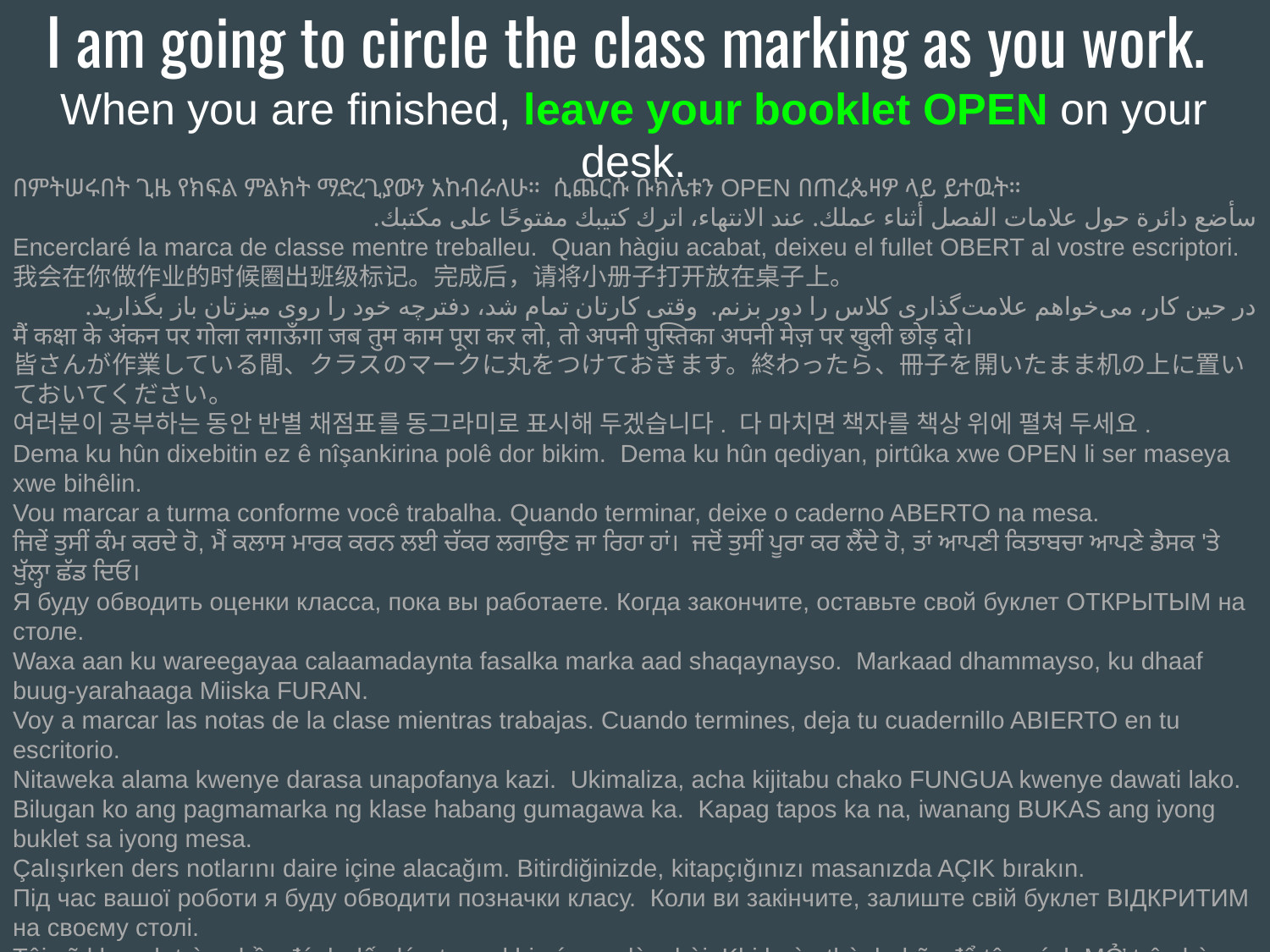

I am going to circle the class marking as you work.
When you are finished, leave your booklet OPEN on your desk.
በምትሠሩበት ጊዜ የክፍል ምልክት ማድረጊያውን አከብራለሁ።  ሲጨርሱ ቡክሌቱን OPEN በጠረጴዛዎ ላይ ይተዉት።
سأضع دائرة حول علامات الفصل أثناء عملك. عند الانتهاء، اترك كتيبك مفتوحًا على مكتبك.
Encerclaré la marca de classe mentre treballeu.  Quan hàgiu acabat, deixeu el fullet OBERT al vostre escriptori.
我会在你做作业的时候圈出班级标记。完成后，请将小册子打开放在桌子上。
در حین کار، می‌خواهم علامت‌گذاری کلاس را دور بزنم.  وقتی کارتان تمام شد، دفترچه خود را روی میزتان باز بگذارید.
मैं कक्षा के अंकन पर गोला लगाऊँगा जब तुम काम पूरा कर लो, तो अपनी पुस्तिका अपनी मेज़ पर खुली छोड़ दो।
皆さんが作業している間、クラスのマークに丸をつけておきます。終わったら、冊子を開いたまま机の上に置いておいてください。
여러분이 공부하는 동안 반별 채점표를 동그라미로 표시해 두겠습니다. 다 마치면 책자를 책상 위에 펼쳐 두세요.
Dema ku hûn dixebitin ez ê nîşankirina polê dor bikim.  Dema ku hûn qediyan, pirtûka xwe OPEN li ser maseya xwe bihêlin.
Vou marcar a turma conforme você trabalha. Quando terminar, deixe o caderno ABERTO na mesa.
ਜਿਵੇਂ ਤੁਸੀਂ ਕੰਮ ਕਰਦੇ ਹੋ, ਮੈਂ ਕਲਾਸ ਮਾਰਕ ਕਰਨ ਲਈ ਚੱਕਰ ਲਗਾਉਣ ਜਾ ਰਿਹਾ ਹਾਂ।  ਜਦੋਂ ਤੁਸੀਂ ਪੂਰਾ ਕਰ ਲੈਂਦੇ ਹੋ, ਤਾਂ ਆਪਣੀ ਕਿਤਾਬਚਾ ਆਪਣੇ ਡੈਸਕ 'ਤੇ ਖੁੱਲ੍ਹਾ ਛੱਡ ਦਿਓ।
Я буду обводить оценки класса, пока вы работаете. Когда закончите, оставьте свой буклет ОТКРЫТЫМ на столе.
Waxa aan ku wareegayaa calaamadaynta fasalka marka aad shaqaynayso.  Markaad dhammayso, ku dhaaf buug-yarahaaga Miiska FURAN.
Voy a marcar las notas de la clase mientras trabajas. Cuando termines, deja tu cuadernillo ABIERTO en tu escritorio.
Nitaweka alama kwenye darasa unapofanya kazi.  Ukimaliza, acha kijitabu chako FUNGUA kwenye dawati lako.
Bilugan ko ang pagmamarka ng klase habang gumagawa ka.  Kapag tapos ka na, iwanang BUKAS ang iyong buklet sa iyong mesa.
Çalışırken ders notlarını daire içine alacağım. Bitirdiğinizde, kitapçığınızı masanızda AÇIK bırakın.
Під час вашої роботи я буду обводити позначки класу.  Коли ви закінчите, залиште свій буклет ВІДКРИТИМ на своєму столі.
Tôi sẽ khoanh tròn phần đánh dấu lớp trong khi các em làm bài. Khi hoàn thành, hãy để tập sách MỞ trên bàn.